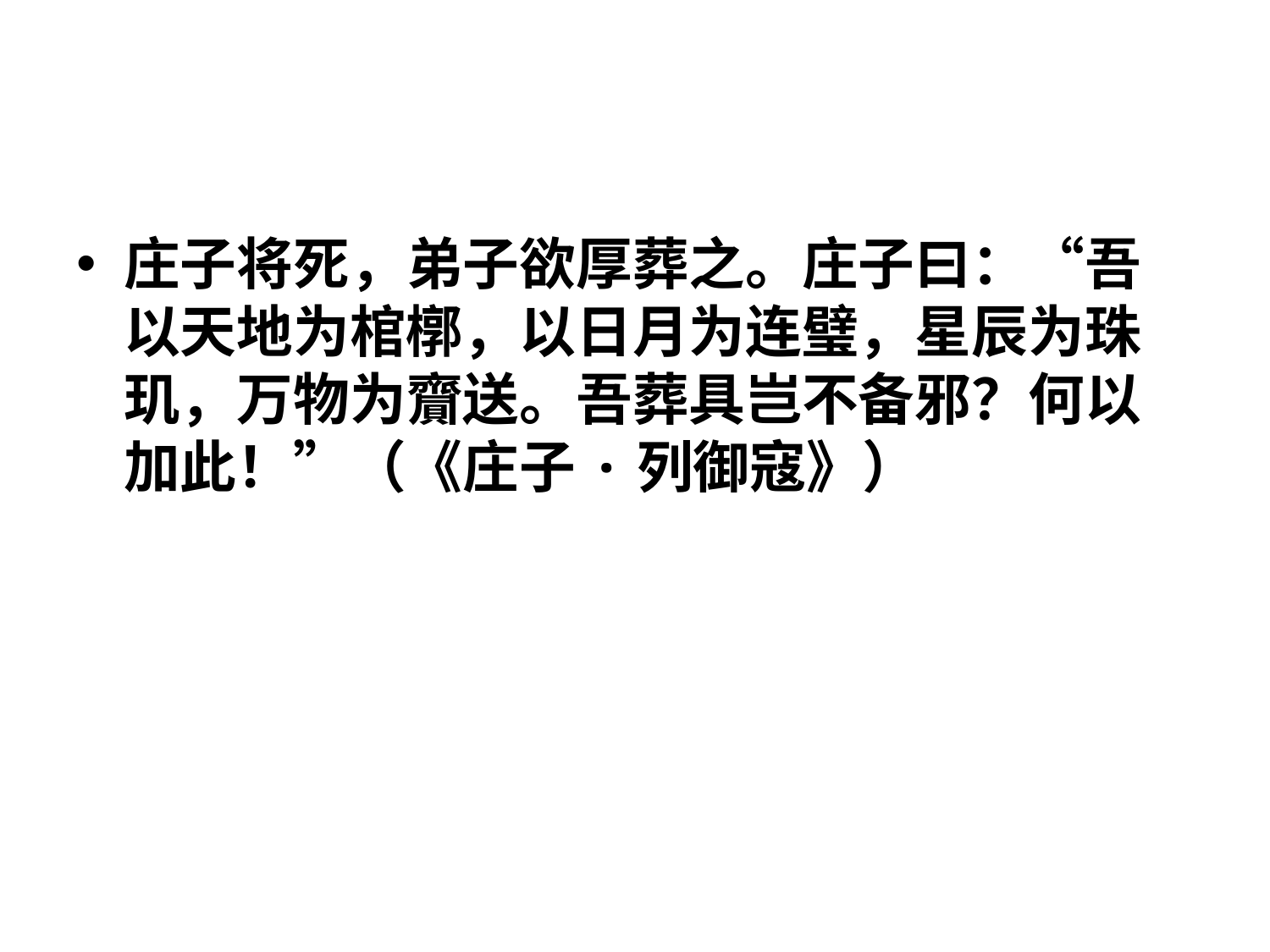

#
庄子将死，弟子欲厚葬之。庄子曰：“吾以天地为棺槨，以日月为连璧，星辰为珠玑，万物为齎送。吾葬具岂不备邪？何以加此！”（《庄子·列御寇》）